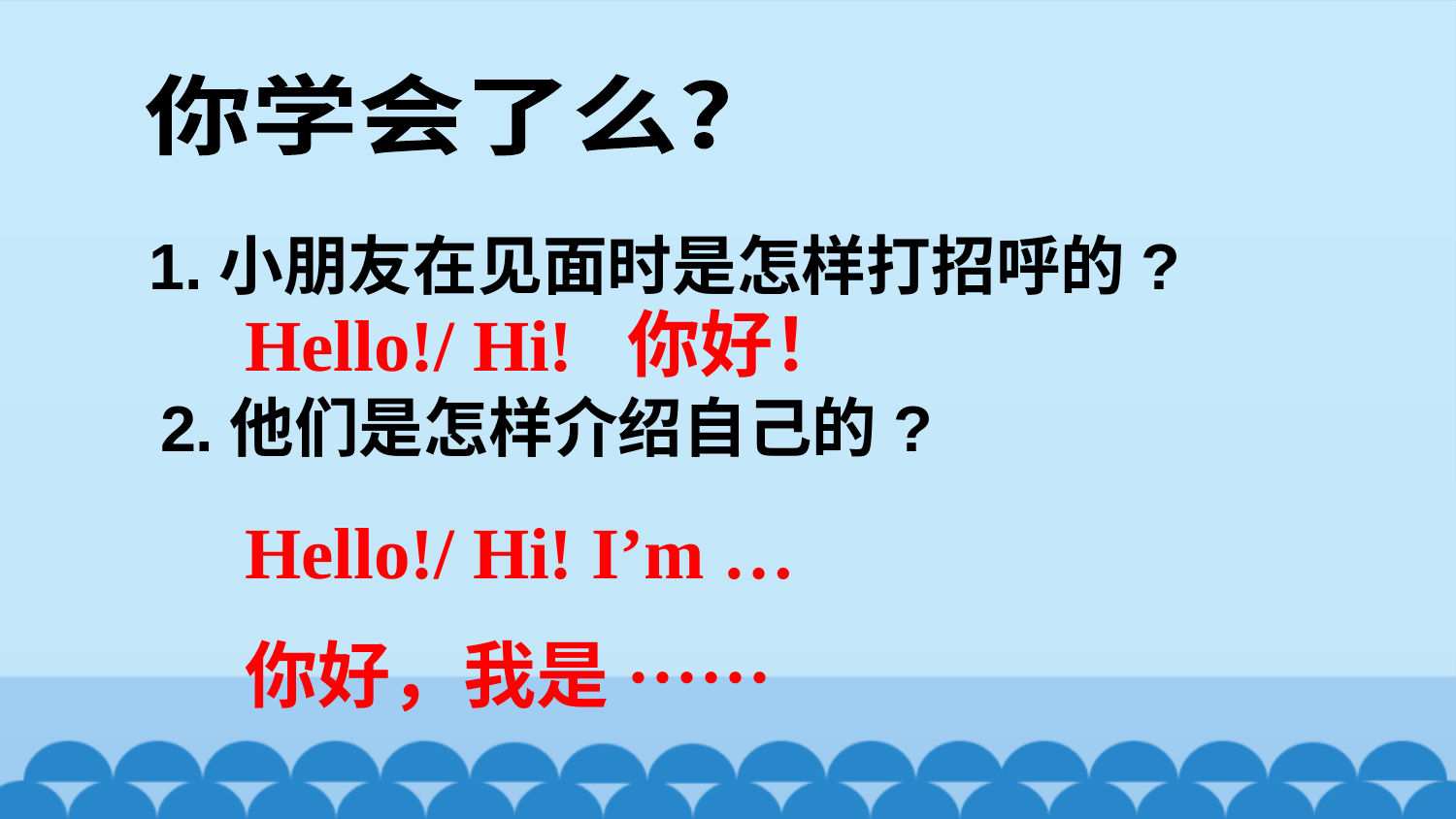

你学会了么?
1.小朋友在见面时是怎样打招呼的?
Hello!/ Hi!  你好！
2.他们是怎样介绍自己的?
Hello!/ Hi! I’m …
你好，我是······